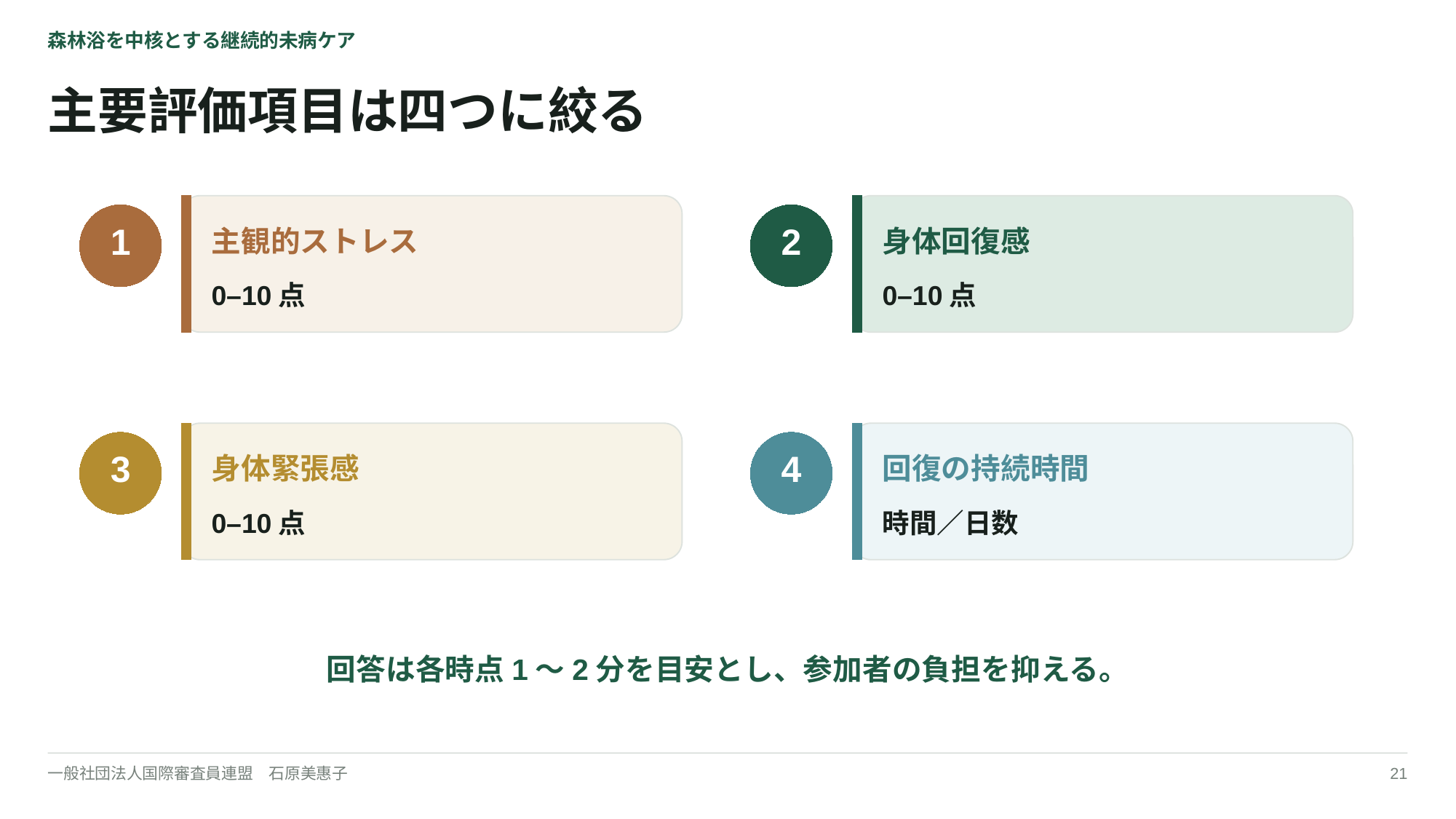

森林浴を中核とする継続的未病ケア
主要評価項目は四つに絞る

主観的ストレス
身体回復感
1
2
0–10点
0–10点

身体緊張感
回復の持続時間
3
4
0–10点
時間／日数
回答は各時点1～2分を目安とし、参加者の負担を抑える。

一般社団法人国際審査員連盟　石原美惠子
21